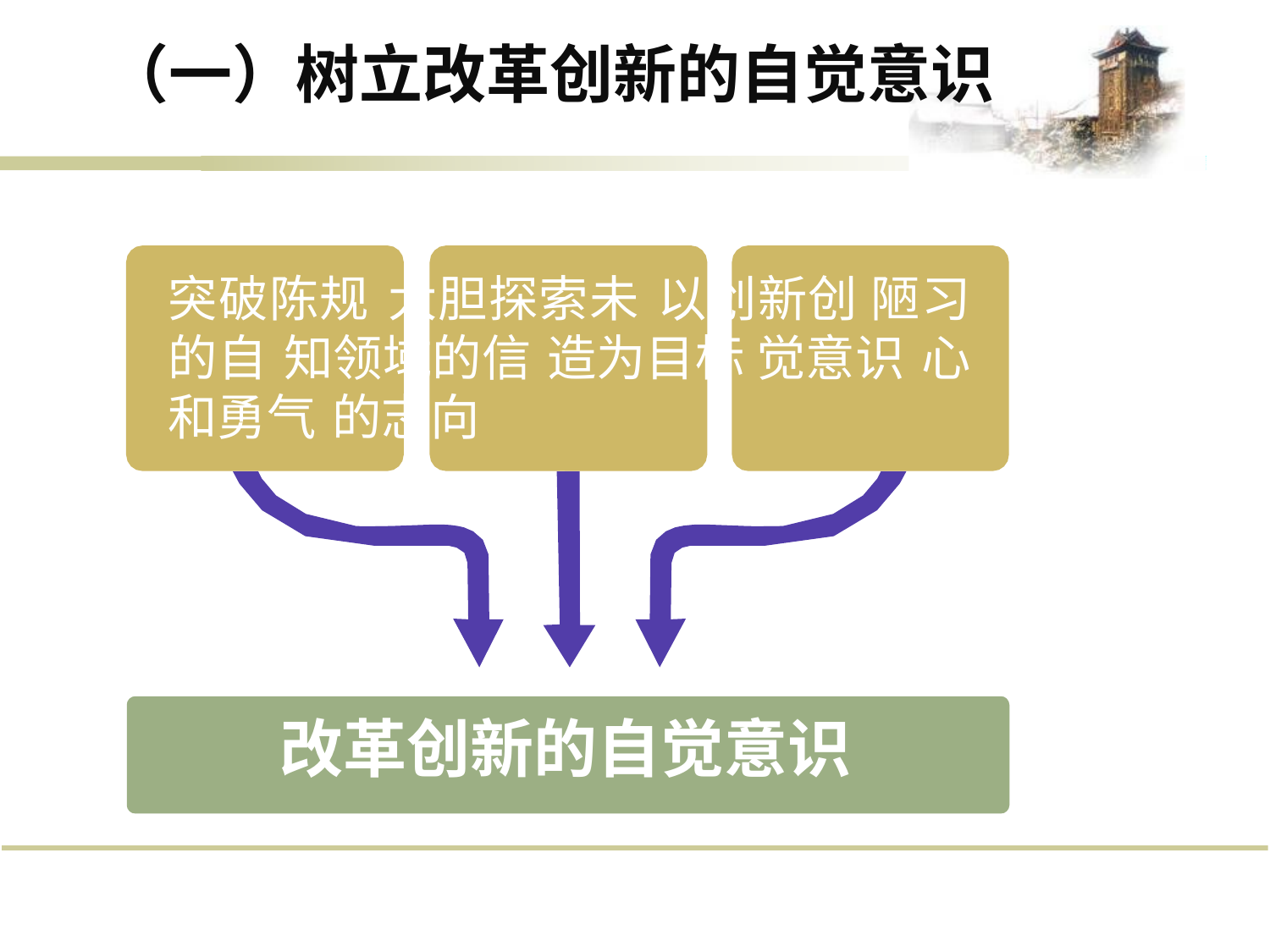

# （一）树立改革创新的自觉意识

突破陈规 大胆探索未 以创新创 陋习的自 知领域的信 造为目标 觉意识 心和勇气 的志向

改革创新的自觉意识